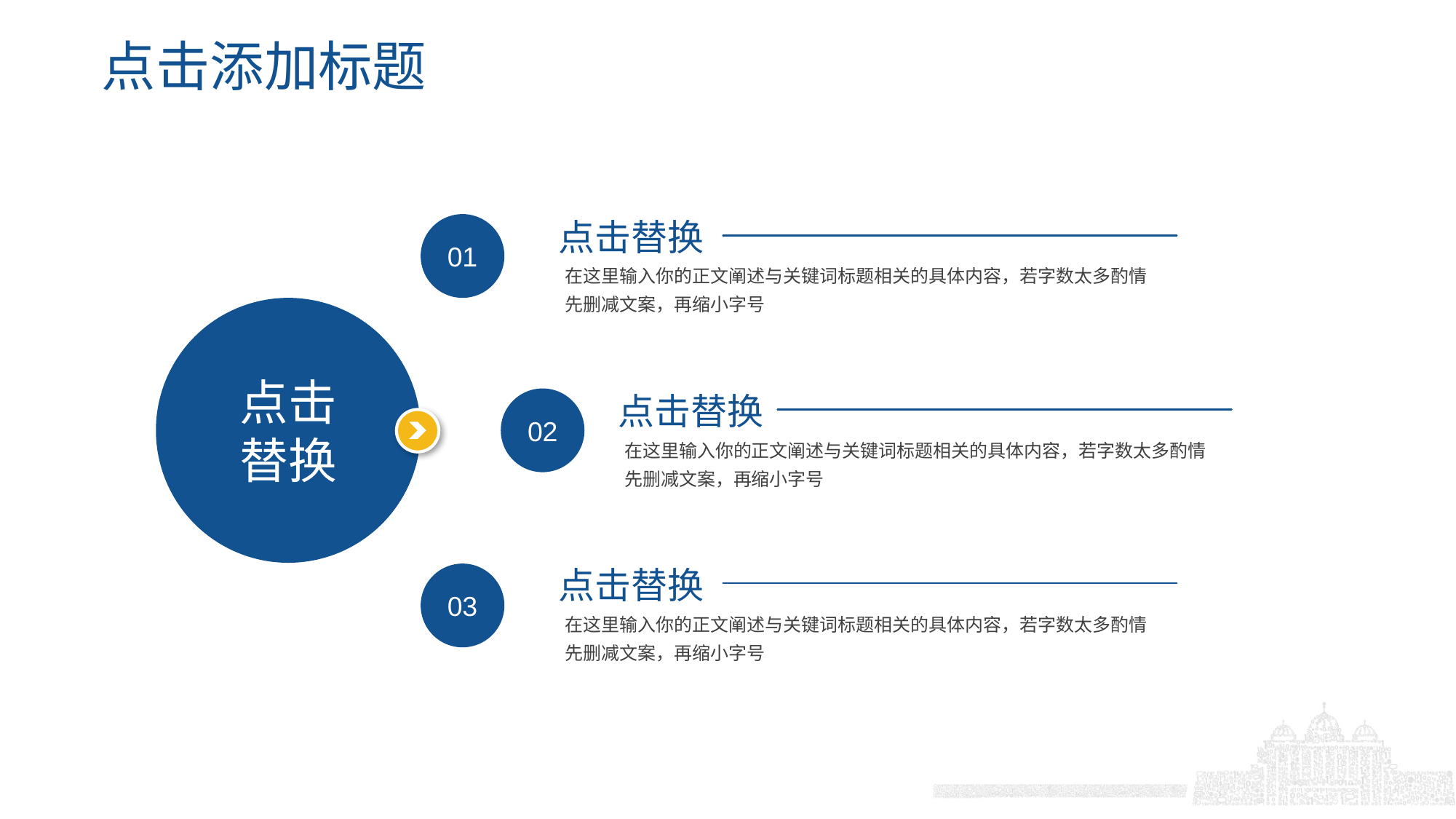

点击添加标题

01
点击
替换
02
03
点击替换
在这里输入你的正文阐述与关键词标题相关的具体内容，若字数太多酌情先删减文案，再缩小字号
点击替换

在这里输入你的正文阐述与关键词标题相关的具体内容，若字数太多酌情先删减文案，再缩小字号
点击替换
在这里输入你的正文阐述与关键词标题相关的具体内容，若字数太多酌情先删减文案，再缩小字号